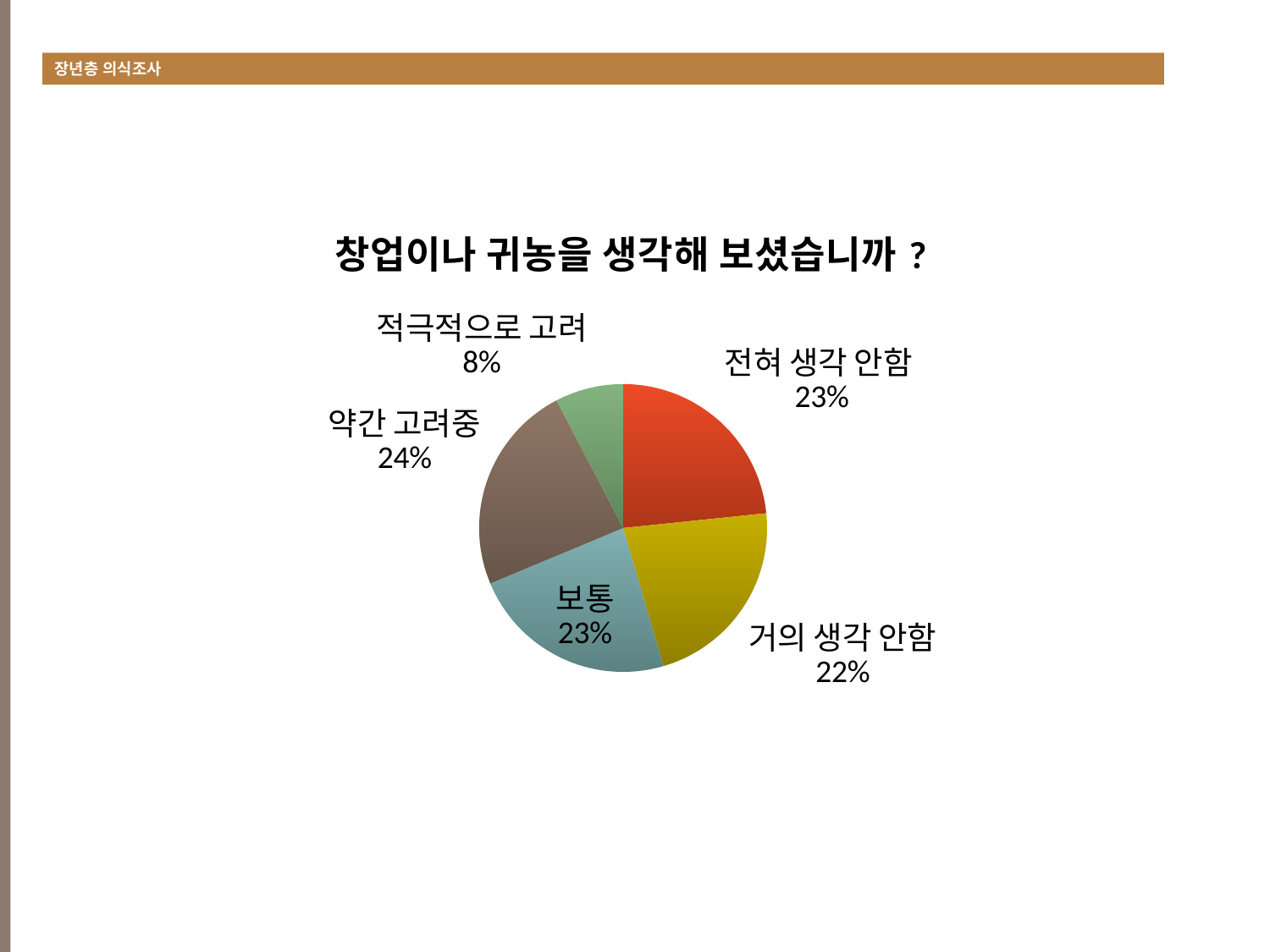

장년층 의식조사

#

### Chart:

| Category | 창업이나 귀농을 생각해 보셨습니까?  |
|---|---|
| 전혀 생각 안함  | 165.0 |
| 거의 생각 안함 | 156.0 |
| 보통 | 164.0 |
| 약간 고려중 | 167.0 |
| 적극적으로 고려 | 54.0 |